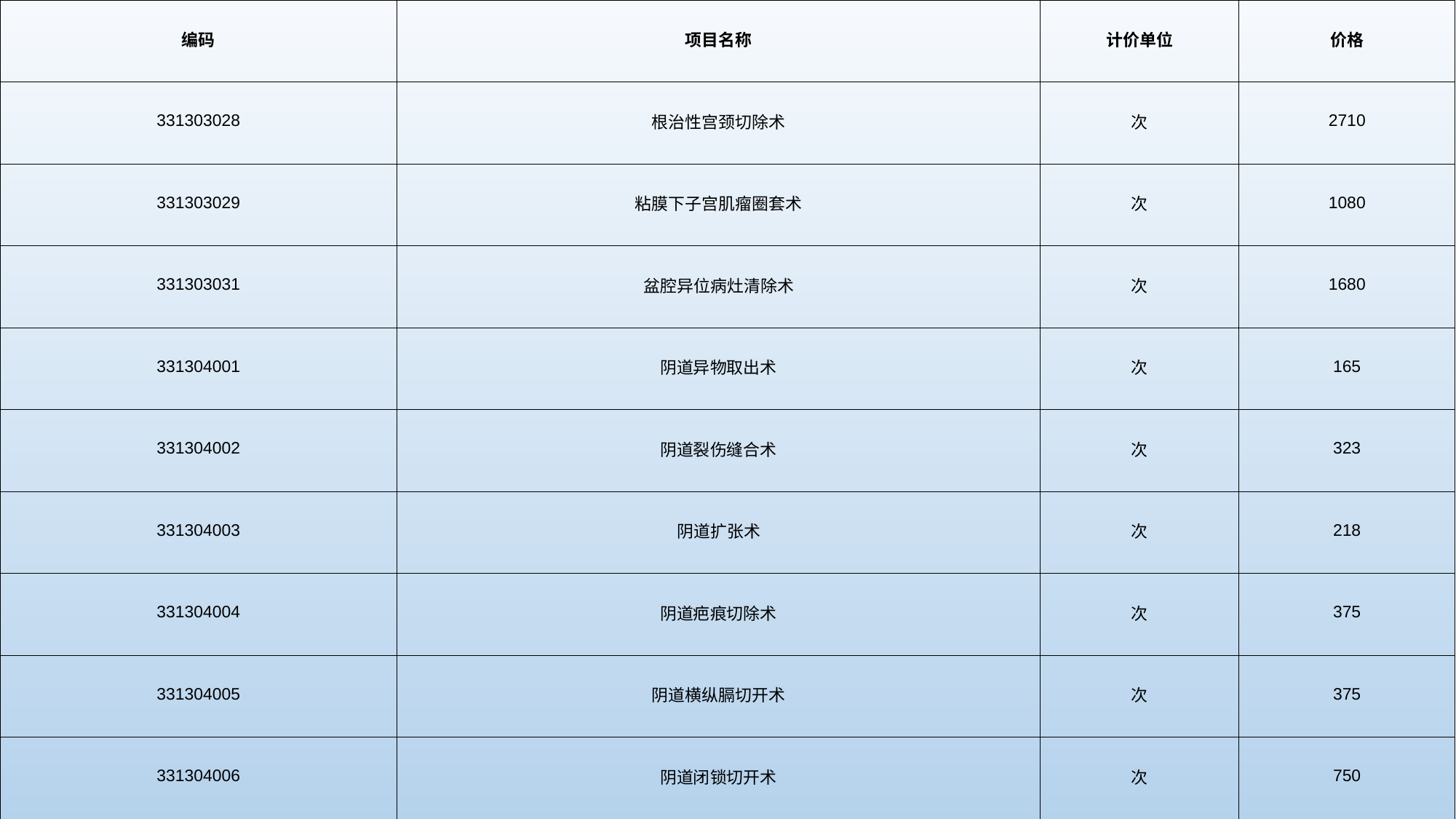

| 编码 | 项目名称 | 计价单位 | 价格 |
| --- | --- | --- | --- |
| 331303028 | 根治性宫颈切除术 | 次 | 2710 |
| 331303029 | 粘膜下子宫肌瘤圈套术 | 次 | 1080 |
| 331303031 | 盆腔异位病灶清除术 | 次 | 1680 |
| 331304001 | 阴道异物取出术 | 次 | 165 |
| 331304002 | 阴道裂伤缝合术 | 次 | 323 |
| 331304003 | 阴道扩张术 | 次 | 218 |
| 331304004 | 阴道疤痕切除术 | 次 | 375 |
| 331304005 | 阴道横纵膈切开术 | 次 | 375 |
| 331304006 | 阴道闭锁切开术 | 次 | 750 |